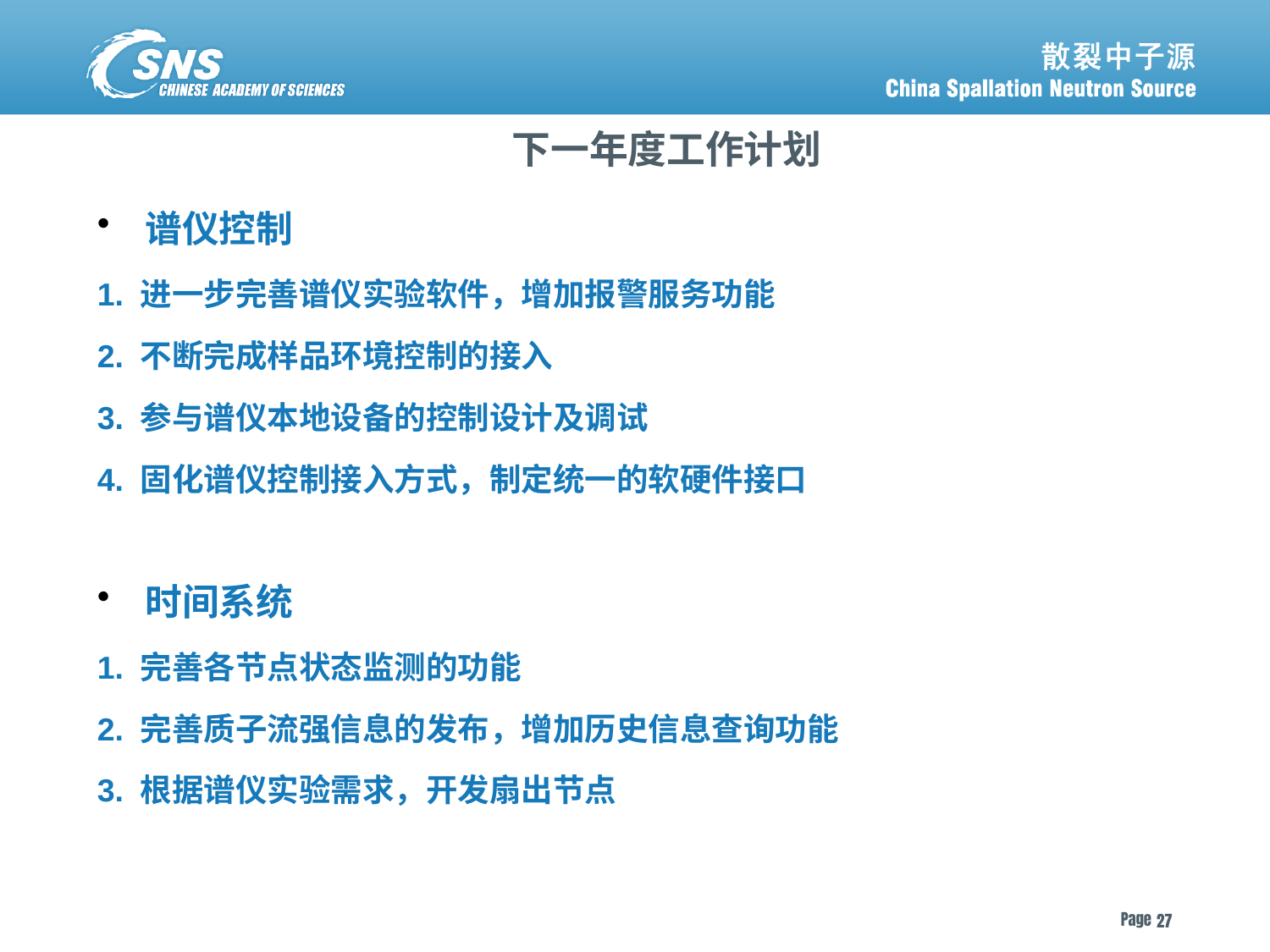

# 下一年度工作计划
谱仪控制
1. 进一步完善谱仪实验软件，增加报警服务功能
2. 不断完成样品环境控制的接入
3. 参与谱仪本地设备的控制设计及调试
4. 固化谱仪控制接入方式，制定统一的软硬件接口

时间系统
1. 完善各节点状态监测的功能
2. 完善质子流强信息的发布，增加历史信息查询功能
3. 根据谱仪实验需求，开发扇出节点

27